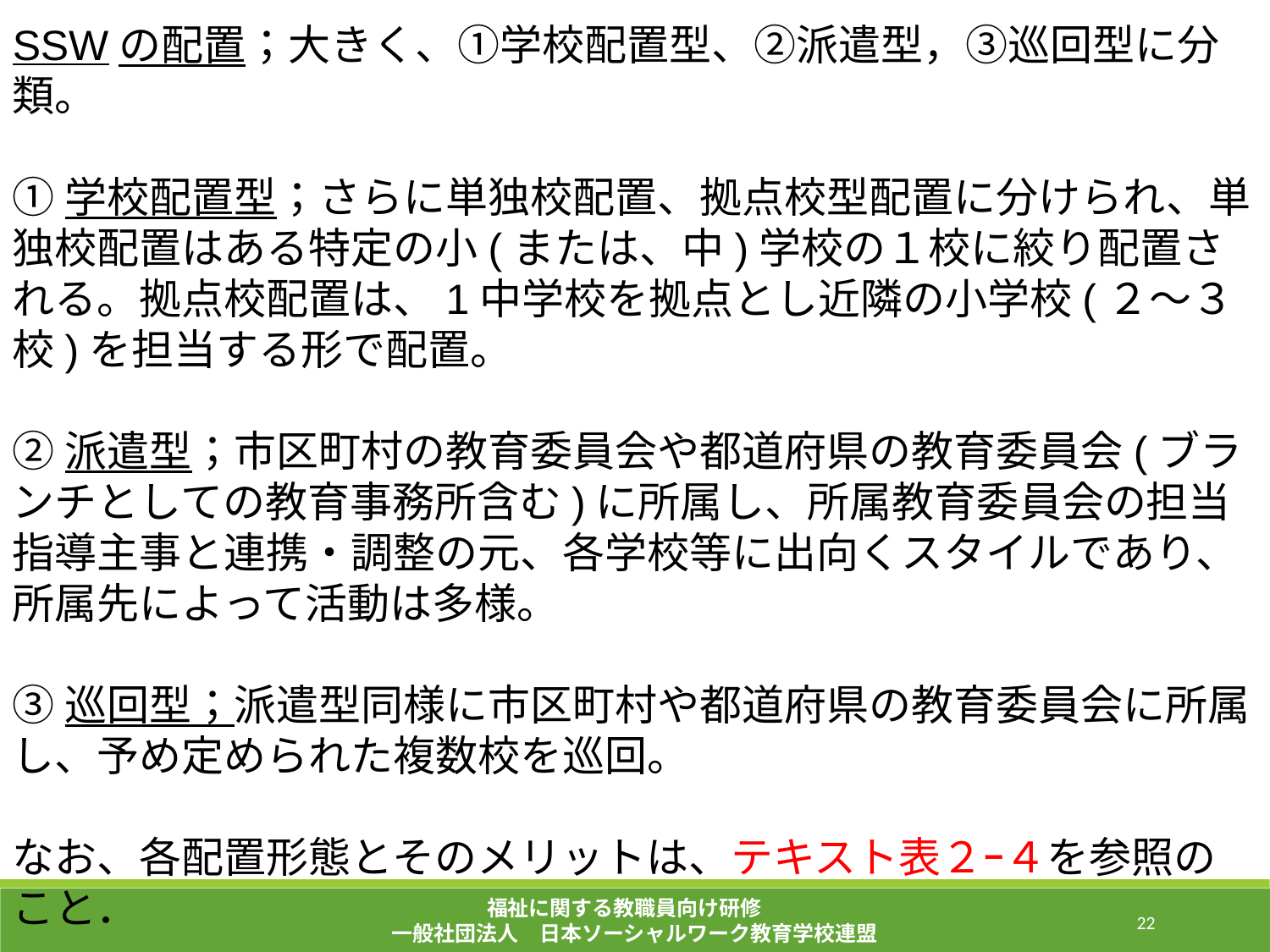

SSWの配置；大きく、①学校配置型、②派遣型，③巡回型に分類。

①学校配置型；さらに単独校配置、拠点校型配置に分けられ、単独校配置はある特定の小(または、中)学校の１校に絞り配置される。拠点校配置は、1中学校を拠点とし近隣の小学校(２～３校)を担当する形で配置。

②派遣型；市区町村の教育委員会や都道府県の教育委員会(ブランチとしての教育事務所含む)に所属し、所属教育委員会の担当指導主事と連携・調整の元、各学校等に出向くスタイルであり、所属先によって活動は多様。

③巡回型；派遣型同様に市区町村や都道府県の教育委員会に所属し、予め定められた複数校を巡回。

なお、各配置形態とそのメリットは、テキスト表２ｰ４を参照のこと．
福祉に関する教職員向け研修
一般社団法人　日本ソーシャルワーク教育学校連盟
22